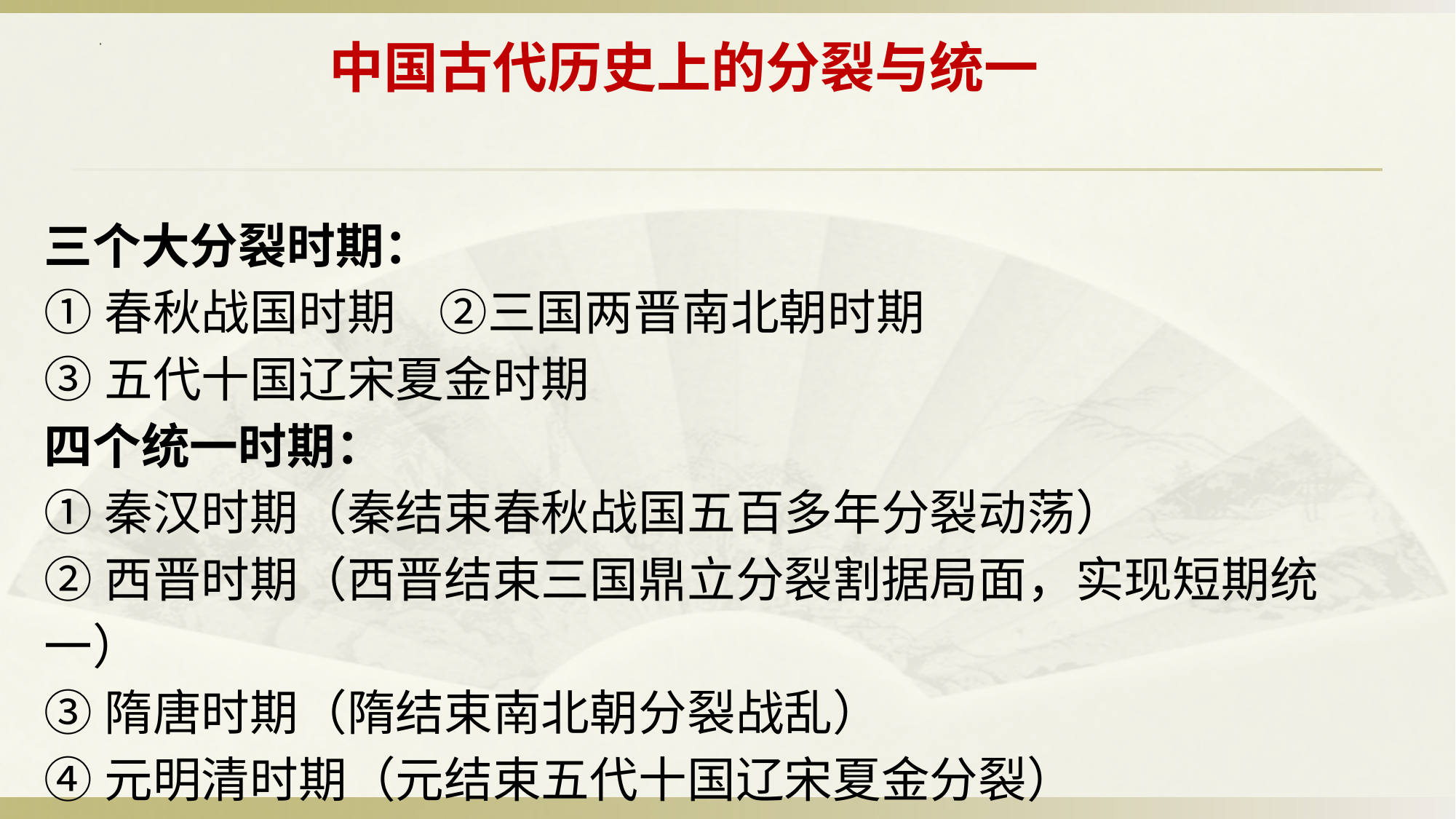

中国古代历史上的分裂与统一

三个大分裂时期：
①春秋战国时期    ②三国两晋南北朝时期
③五代十国辽宋夏金时期
四个统一时期：
①秦汉时期（秦结束春秋战国五百多年分裂动荡）
②西晋时期（西晋结束三国鼎立分裂割据局面，实现短期统一）
③隋唐时期（隋结束南北朝分裂战乱）
④元明清时期（元结束五代十国辽宋夏金分裂）